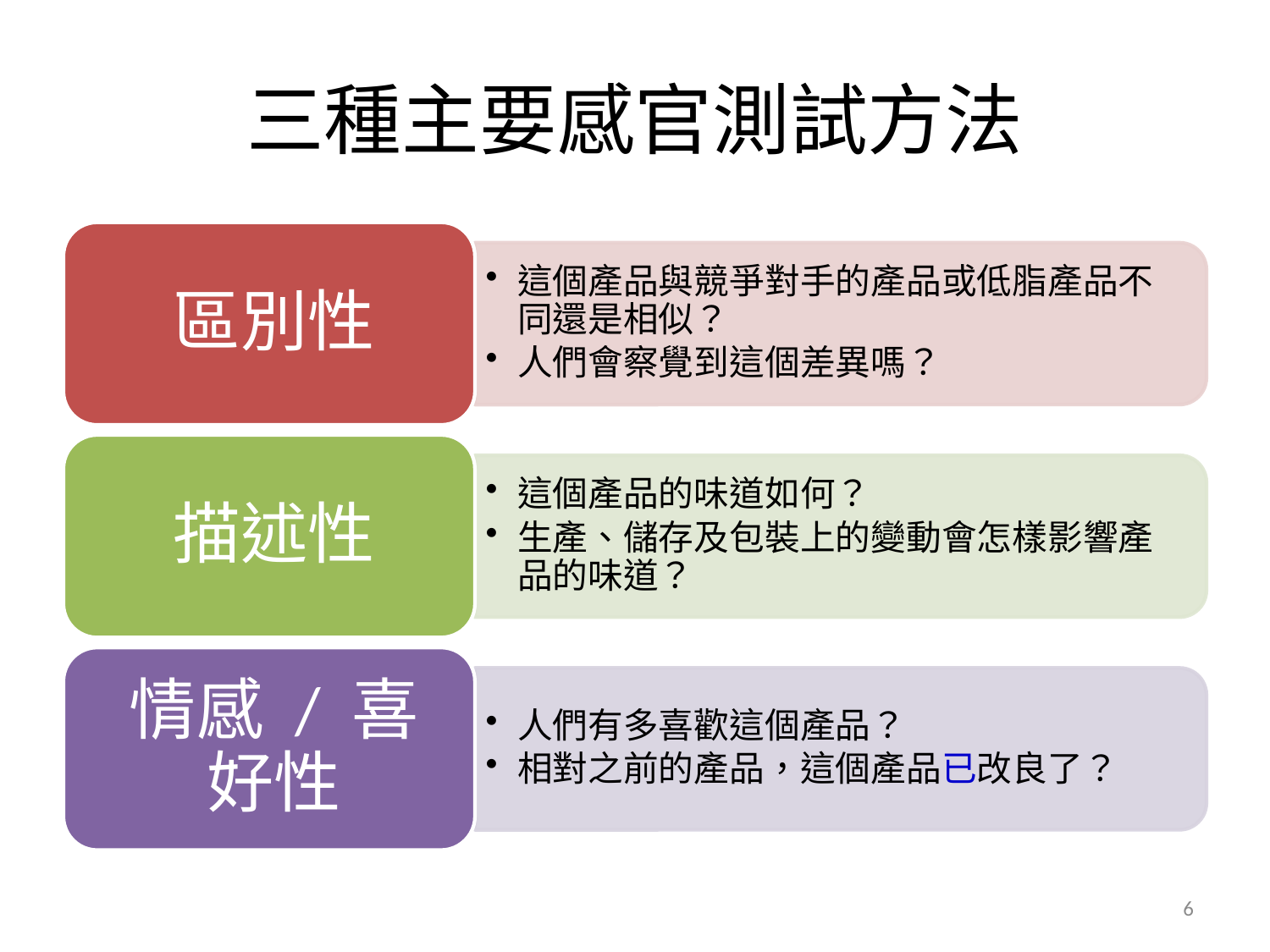

# 三種主要感官測試方法
這個產品與競爭對手的產品或低脂產品不同還是相似？
人們會察覺到這個差異嗎？
區別性
這個產品的味道如何？
生產、儲存及包裝上的變動會怎樣影響產品的味道？
描述性
人們有多喜歡這個產品？
相對之前的產品，這個產品已改良了？
情感 / 喜好性
6